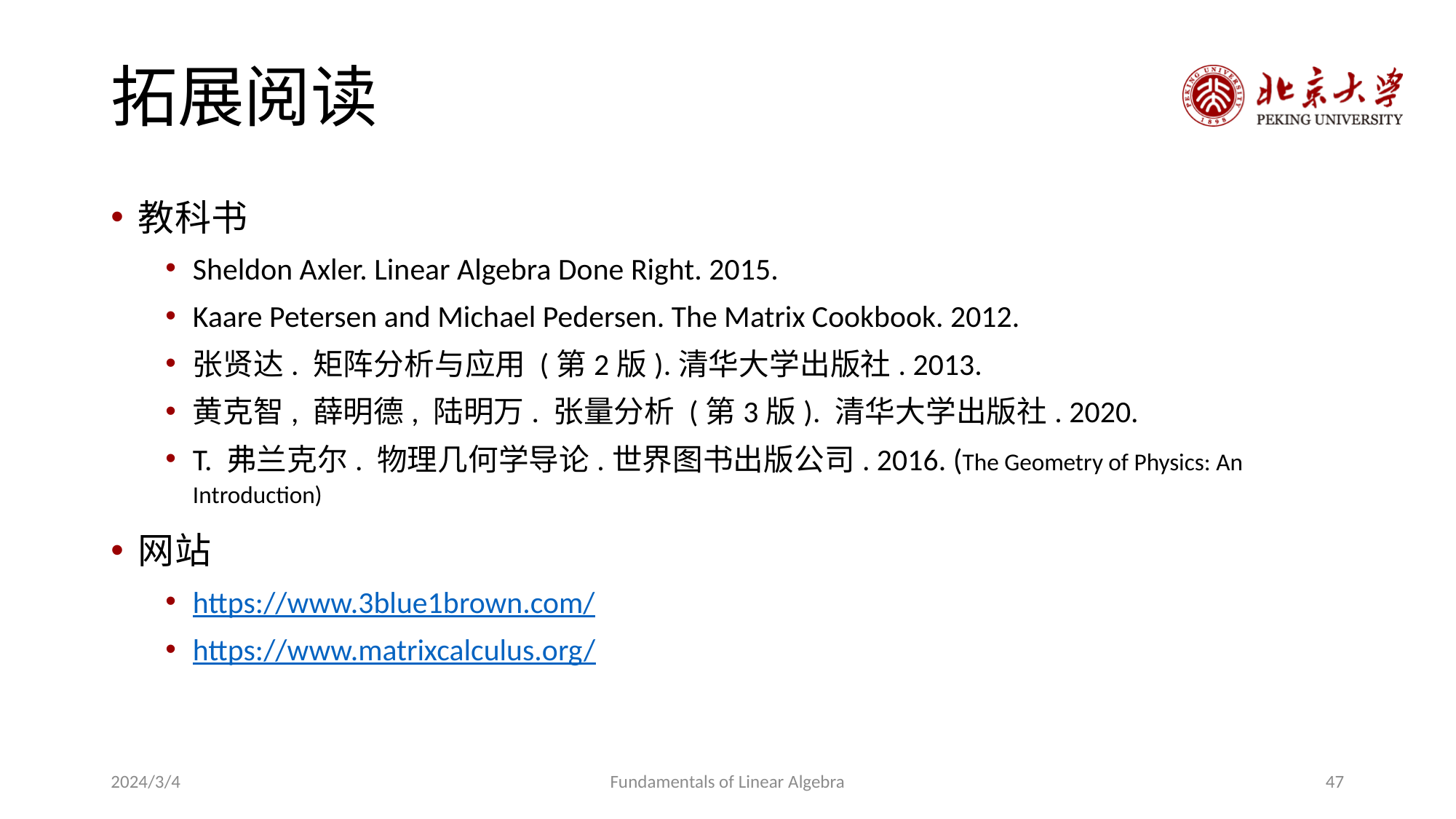

# 拓展阅读
教科书
Sheldon Axler. Linear Algebra Done Right. 2015.
Kaare Petersen and Michael Pedersen. The Matrix Cookbook. 2012.
张贤达. 矩阵分析与应用 (第2版).清华大学出版社. 2013.
黄克智, 薛明德, 陆明万. 张量分析 (第3版). 清华大学出版社. 2020.
T. 弗兰克尔. 物理几何学导论.世界图书出版公司. 2016. (The Geometry of Physics: An Introduction)
网站
https://www.3blue1brown.com/
https://www.matrixcalculus.org/
2024/3/4
Fundamentals of Linear Algebra
47